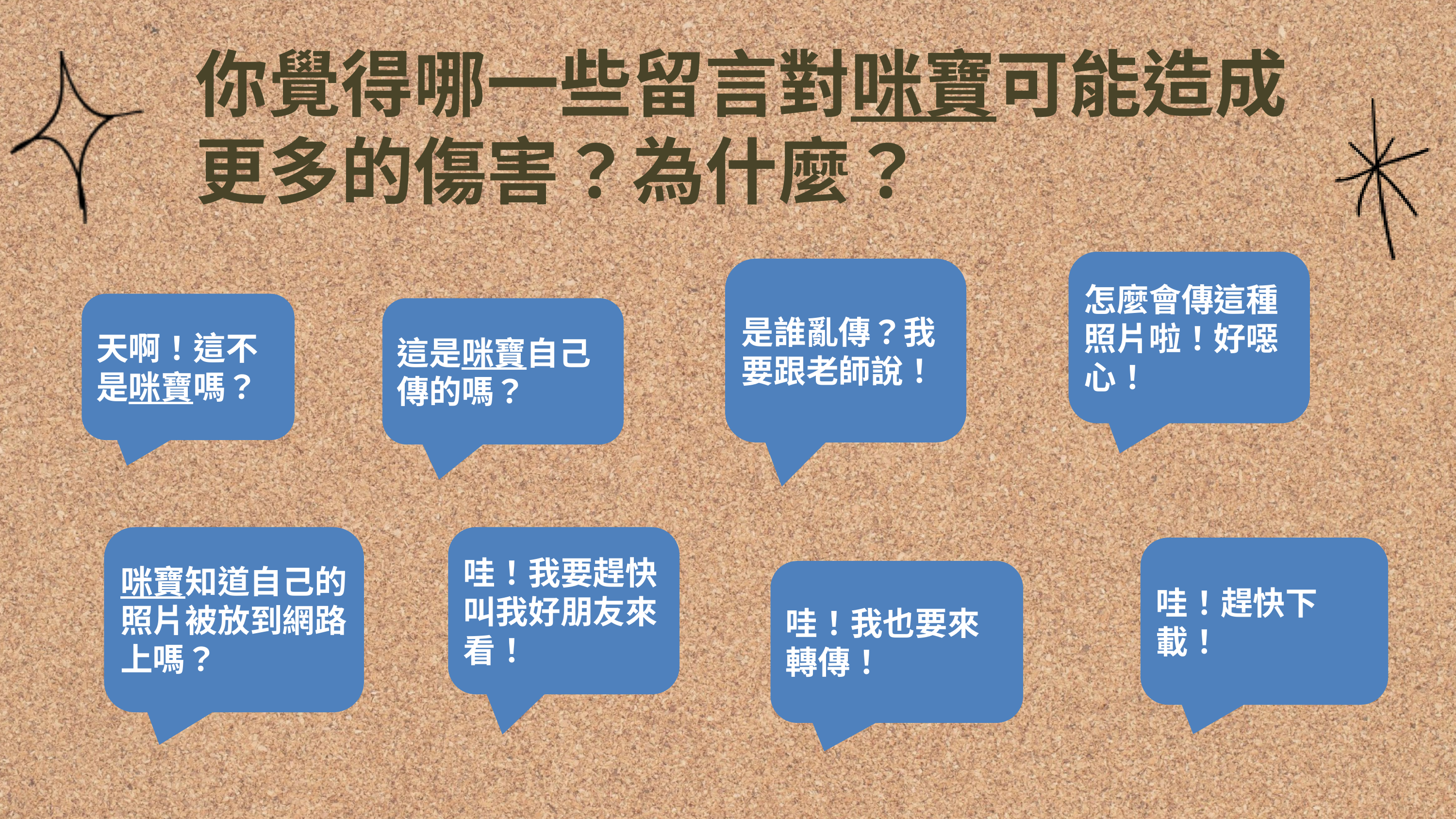

你覺得哪一些留言對咪寶可能造成更多的傷害？為什麼？

怎麼會傳這種照片啦！好噁心！
是誰亂傳？我要跟老師說！
天啊！這不是咪寶嗎？
這是咪寶自己傳的嗎？
哇！我要趕快叫我好朋友來看！
咪寶知道自己的照片被放到網路上嗎？
哇！趕快下載！
哇！我也要來轉傳！